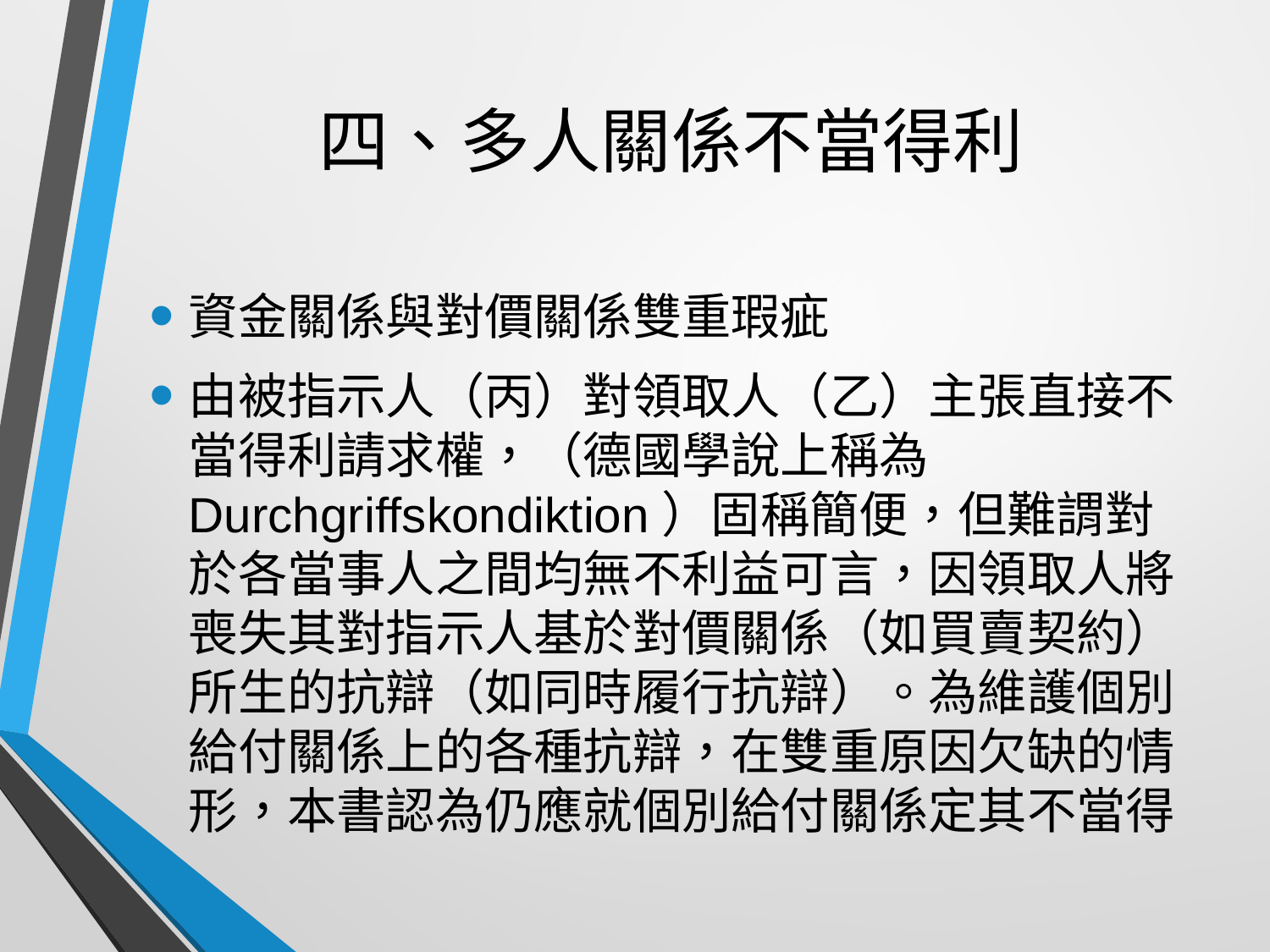

# 四、多人關係不當得利
資金關係與對價關係雙重瑕疵
由被指示人（丙）對領取人（乙）主張直接不當得利請求權，（德國學說上稱為Durchgriffskondiktion）固稱簡便，但難謂對於各當事人之間均無不利益可言，因領取人將喪失其對指示人基於對價關係（如買賣契約）所生的抗辯（如同時履行抗辯）。為維護個別給付關係上的各種抗辯，在雙重原因欠缺的情形，本書認為仍應就個別給付關係定其不當得